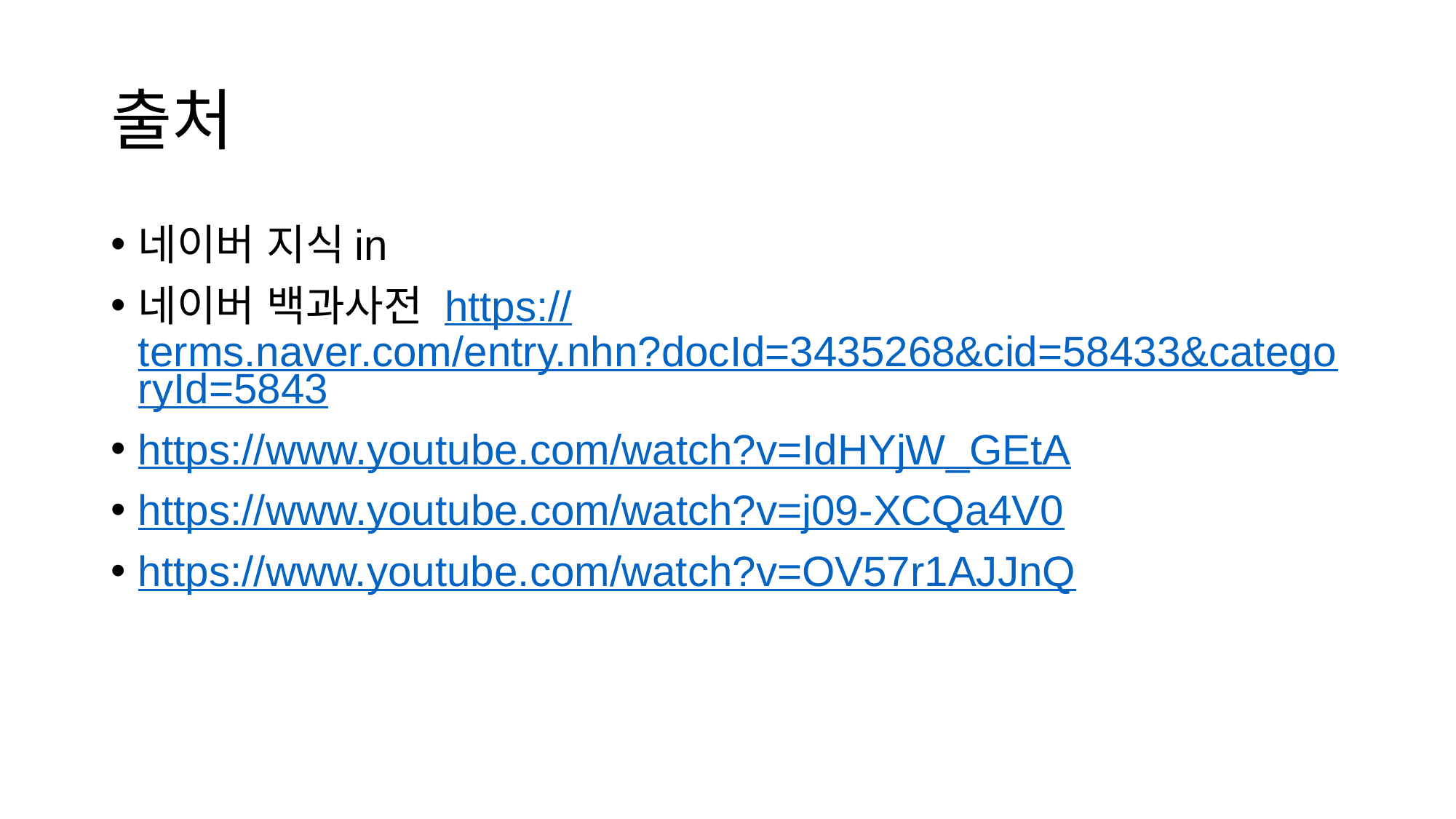

# 출처
네이버 지식in
네이버 백과사전 https://terms.naver.com/entry.nhn?docId=3435268&cid=58433&categoryId=5843
https://www.youtube.com/watch?v=IdHYjW_GEtA
https://www.youtube.com/watch?v=j09-XCQa4V0
https://www.youtube.com/watch?v=OV57r1AJJnQ